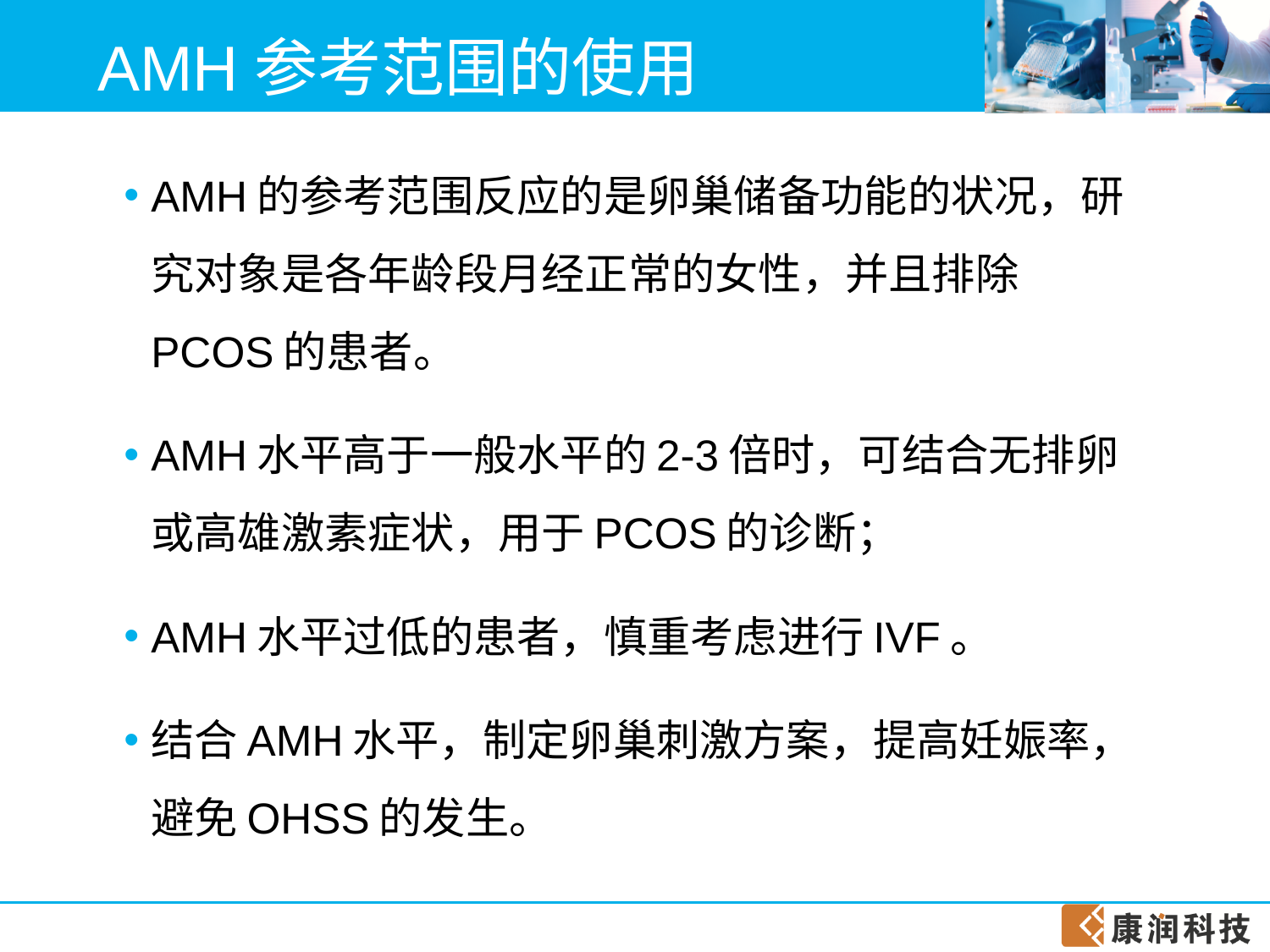

# AMH参考范围的使用
AMH的参考范围反应的是卵巢储备功能的状况，研究对象是各年龄段月经正常的女性，并且排除PCOS的患者。
AMH水平高于一般水平的2-3倍时，可结合无排卵或高雄激素症状，用于PCOS的诊断；
AMH水平过低的患者，慎重考虑进行IVF。
结合AMH水平，制定卵巢刺激方案，提高妊娠率，避免OHSS的发生。